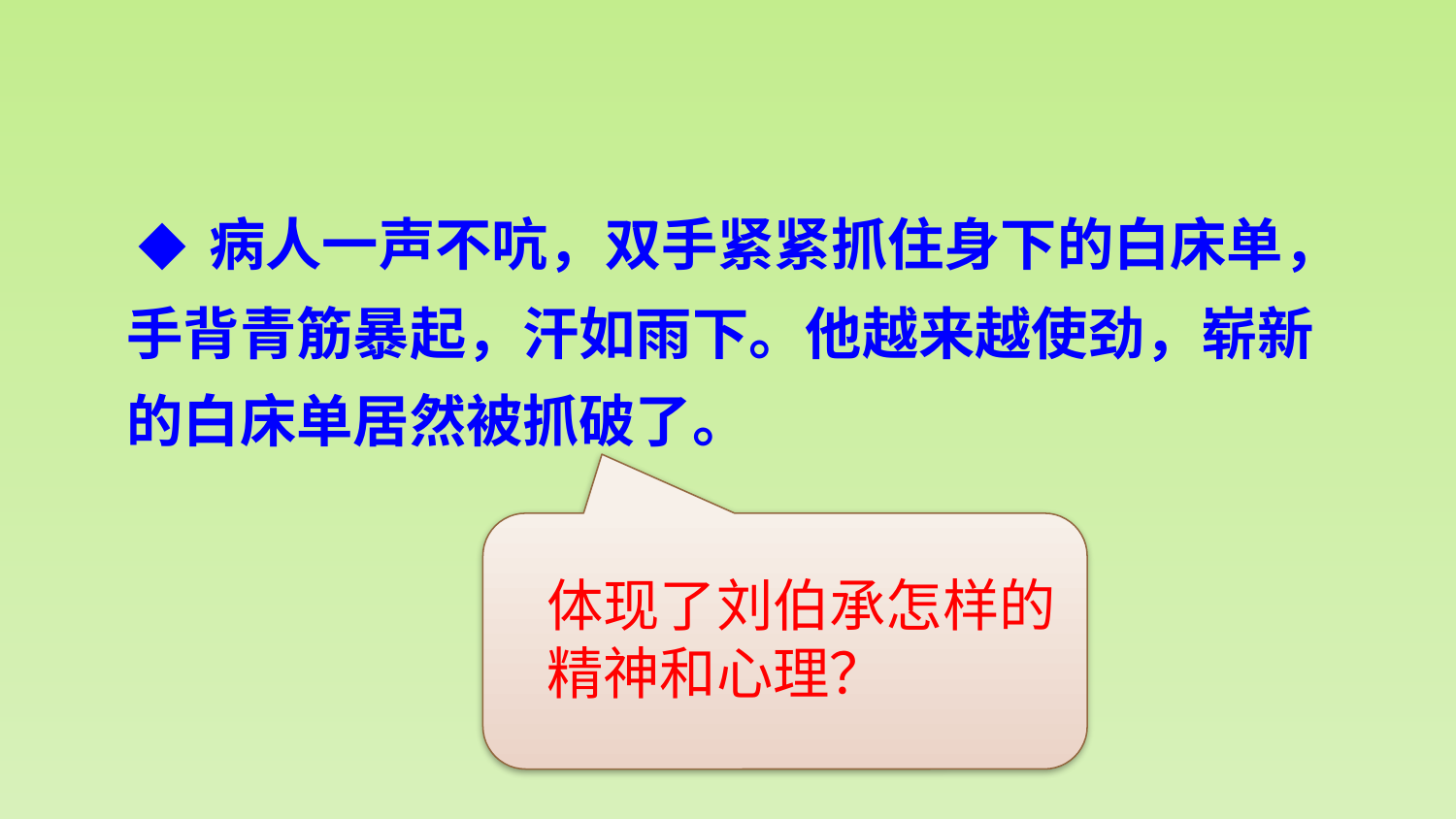

◆ 病人一声不吭，双手紧紧抓住身下的白床单，手背青筋暴起，汗如雨下。他越来越使劲，崭新的白床单居然被抓破了。

体现了刘伯承怎样的
精神和心理？